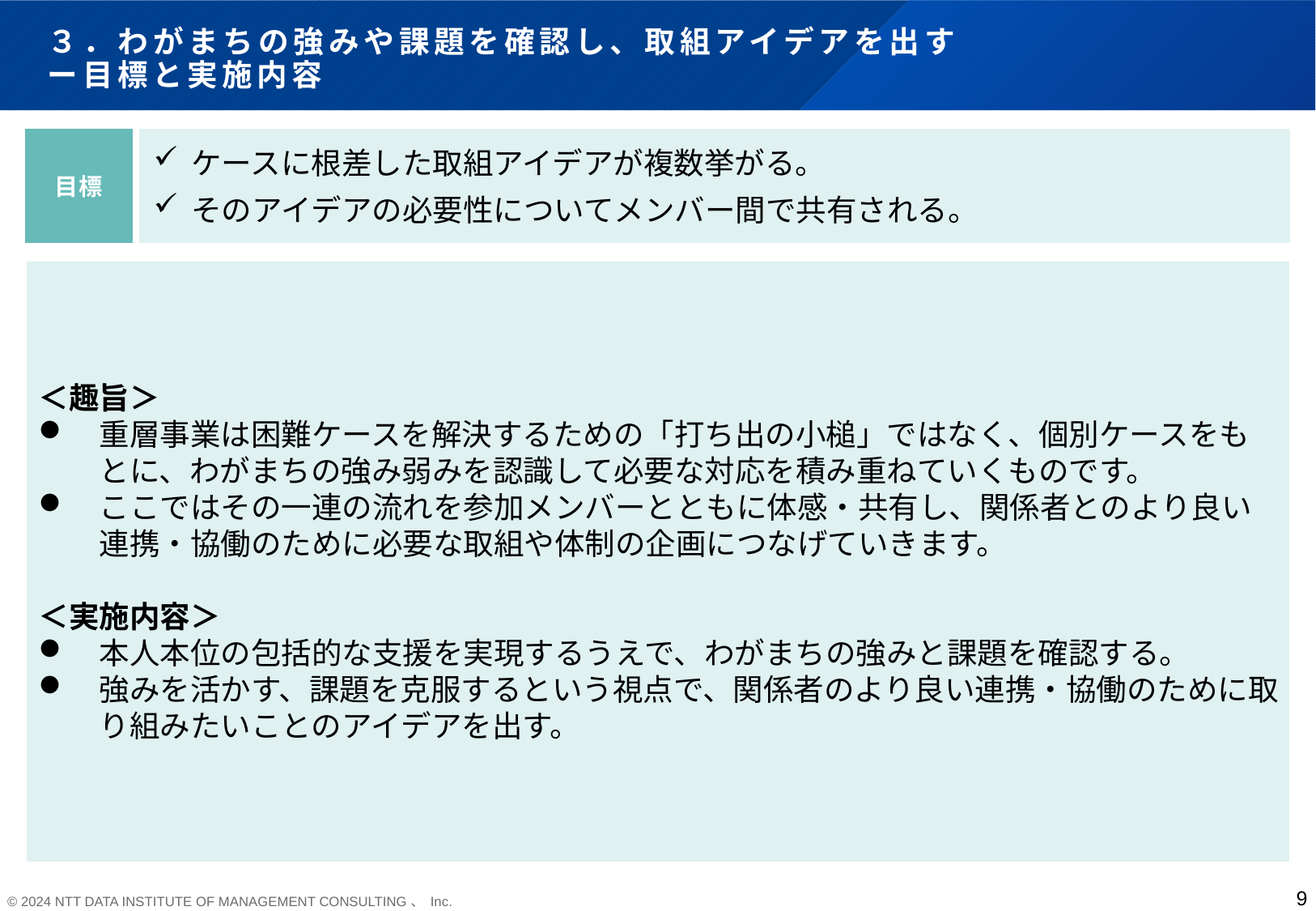

# ３．わがまちの強みや課題を確認し、取組アイデアを出す ー目標と実施内容
目標
ケースに根差した取組アイデアが複数挙がる。
そのアイデアの必要性についてメンバー間で共有される。
＜趣旨＞
重層事業は困難ケースを解決するための「打ち出の小槌」ではなく、個別ケースをもとに、わがまちの強み弱みを認識して必要な対応を積み重ねていくものです。
ここではその一連の流れを参加メンバーとともに体感・共有し、関係者とのより良い連携・協働のために必要な取組や体制の企画につなげていきます。

＜実施内容＞
本人本位の包括的な支援を実現するうえで、わがまちの強みと課題を確認する。
強みを活かす、課題を克服するという視点で、関係者のより良い連携・協働のために取り組みたいことのアイデアを出す。
9